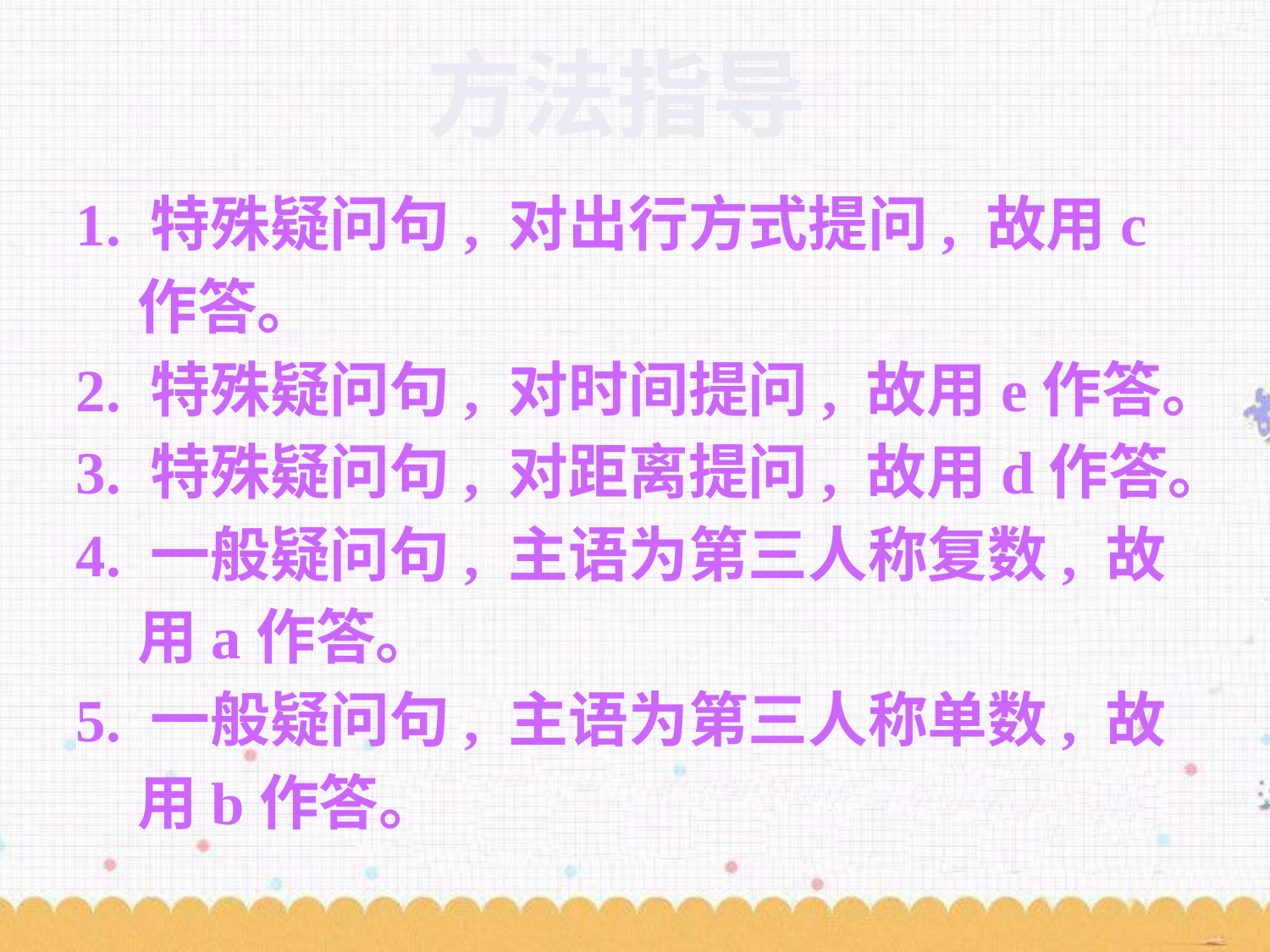

方法指导
1. 特殊疑问句, 对出行方式提问, 故用c作答。
2. 特殊疑问句, 对时间提问, 故用e作答。
3. 特殊疑问句, 对距离提问, 故用d作答。
4. 一般疑问句, 主语为第三人称复数, 故用a作答。
5. 一般疑问句, 主语为第三人称单数, 故用b作答。